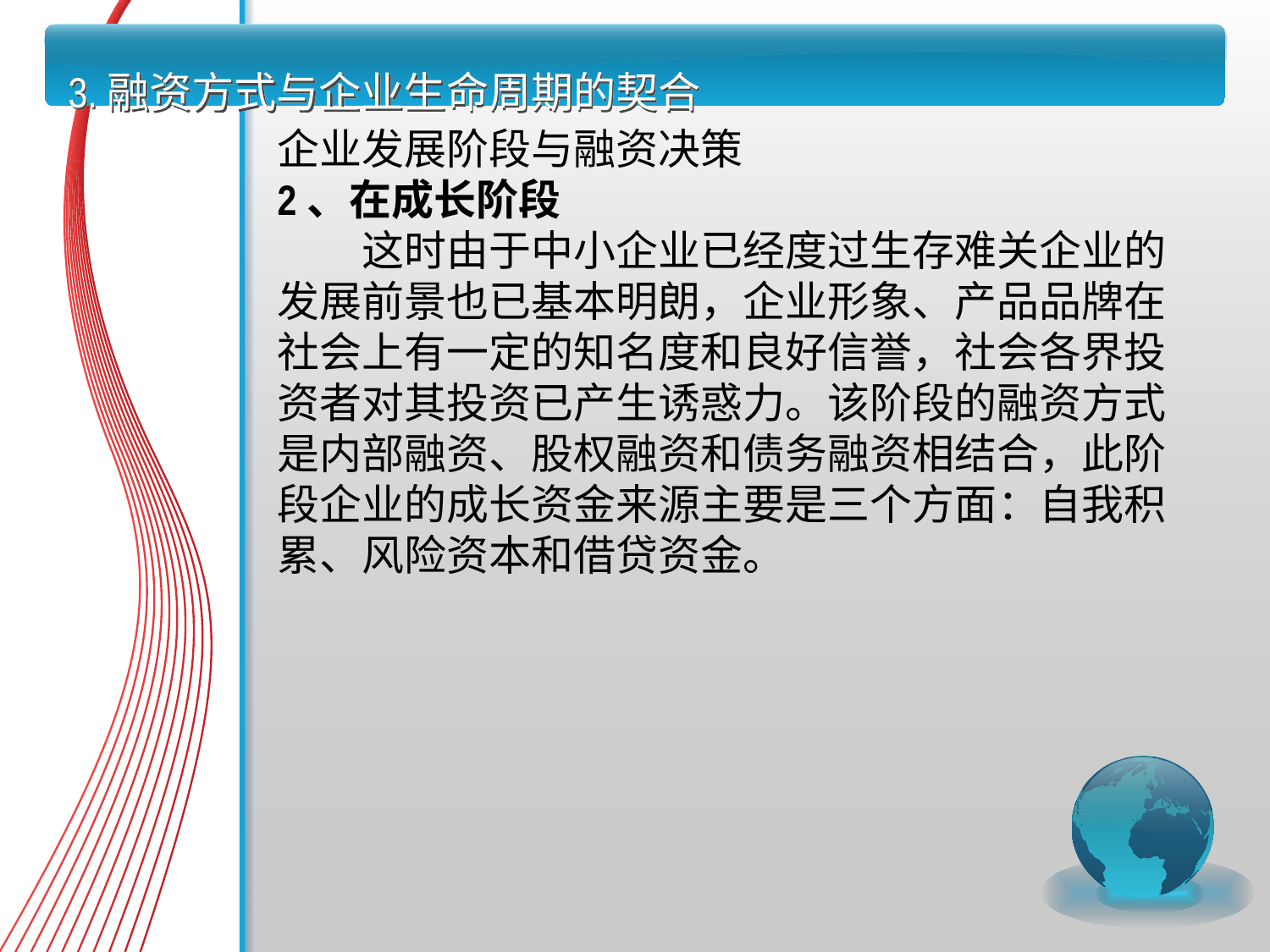

# 3.融资方式与企业生命周期的契合
企业发展阶段与融资决策
2、在成长阶段
　　这时由于中小企业已经度过生存难关企业的发展前景也已基本明朗，企业形象、产品品牌在社会上有一定的知名度和良好信誉，社会各界投资者对其投资已产生诱惑力。该阶段的融资方式是内部融资、股权融资和债务融资相结合，此阶段企业的成长资金来源主要是三个方面：自我积累、风险资本和借贷资金。